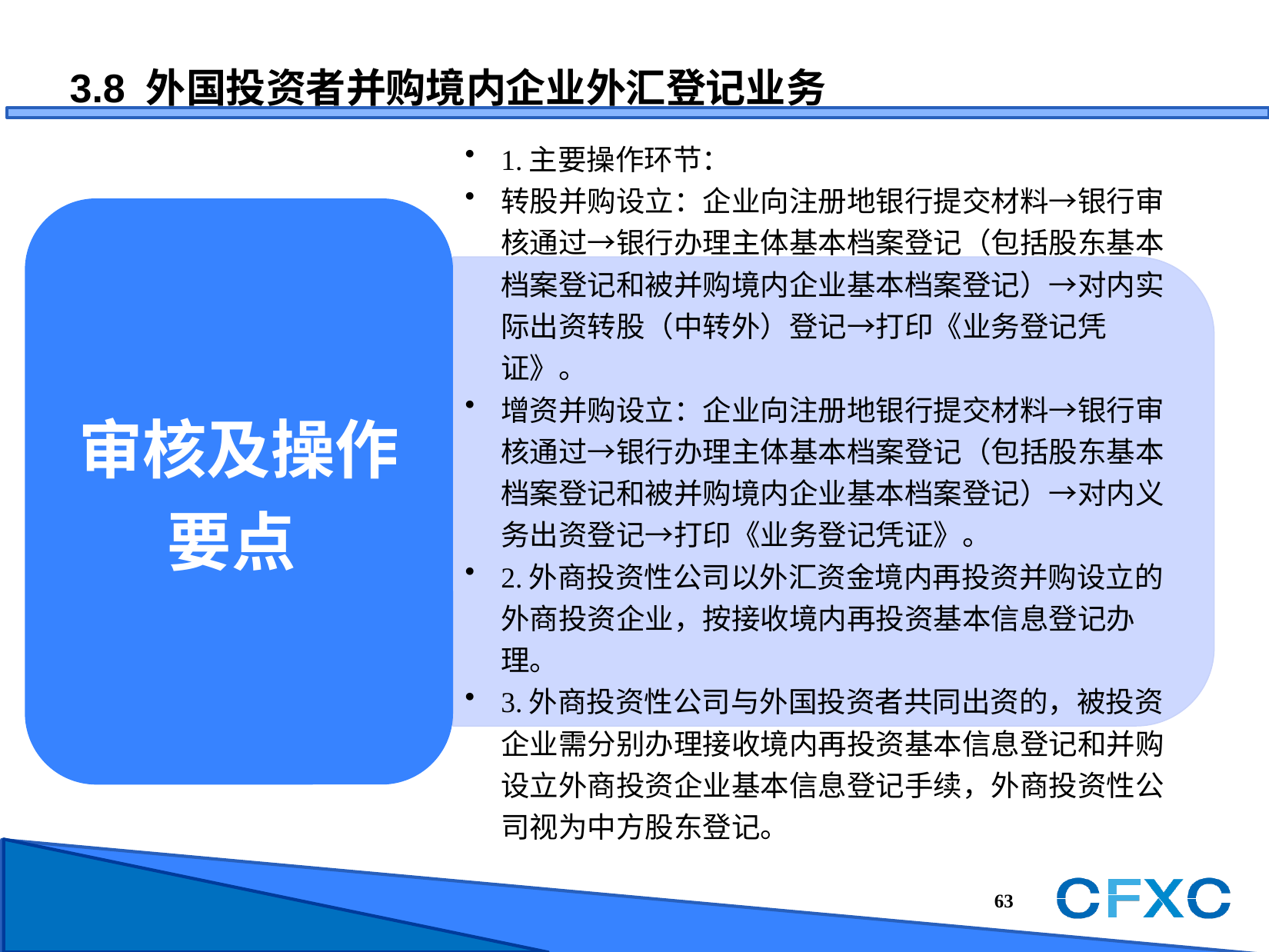

3.8 外国投资者并购境内企业外汇登记业务
审核及操作要点
1.主要操作环节：
转股并购设立：企业向注册地银行提交材料→银行审核通过→银行办理主体基本档案登记（包括股东基本档案登记和被并购境内企业基本档案登记）→对内实际出资转股（中转外）登记→打印《业务登记凭证》。
增资并购设立：企业向注册地银行提交材料→银行审核通过→银行办理主体基本档案登记（包括股东基本档案登记和被并购境内企业基本档案登记）→对内义务出资登记→打印《业务登记凭证》。
2.外商投资性公司以外汇资金境内再投资并购设立的外商投资企业，按接收境内再投资基本信息登记办理。
3.外商投资性公司与外国投资者共同出资的，被投资企业需分别办理接收境内再投资基本信息登记和并购设立外商投资企业基本信息登记手续，外商投资性公司视为中方股东登记。
63